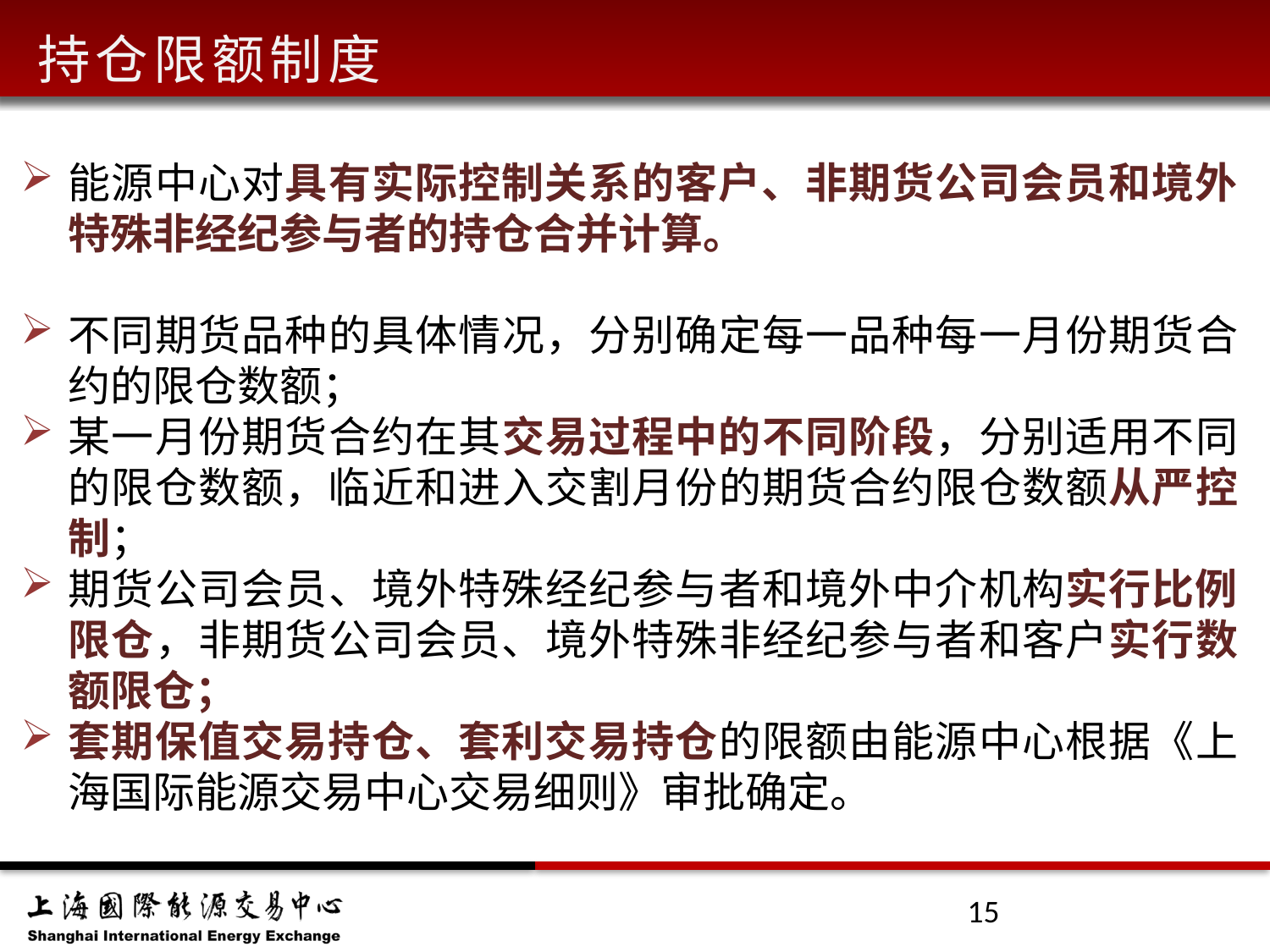

持仓限额制度

能源中心对具有实际控制关系的客户、非期货公司会员和境外特殊非经纪参与者的持仓合并计算。

不同期货品种的具体情况，分别确定每一品种每一月份期货合约的限仓数额；
某一月份期货合约在其交易过程中的不同阶段，分别适用不同的限仓数额，临近和进入交割月份的期货合约限仓数额从严控制；
期货公司会员、境外特殊经纪参与者和境外中介机构实行比例限仓，非期货公司会员、境外特殊非经纪参与者和客户实行数额限仓；
套期保值交易持仓、套利交易持仓的限额由能源中心根据《上海国际能源交易中心交易细则》审批确定。

15